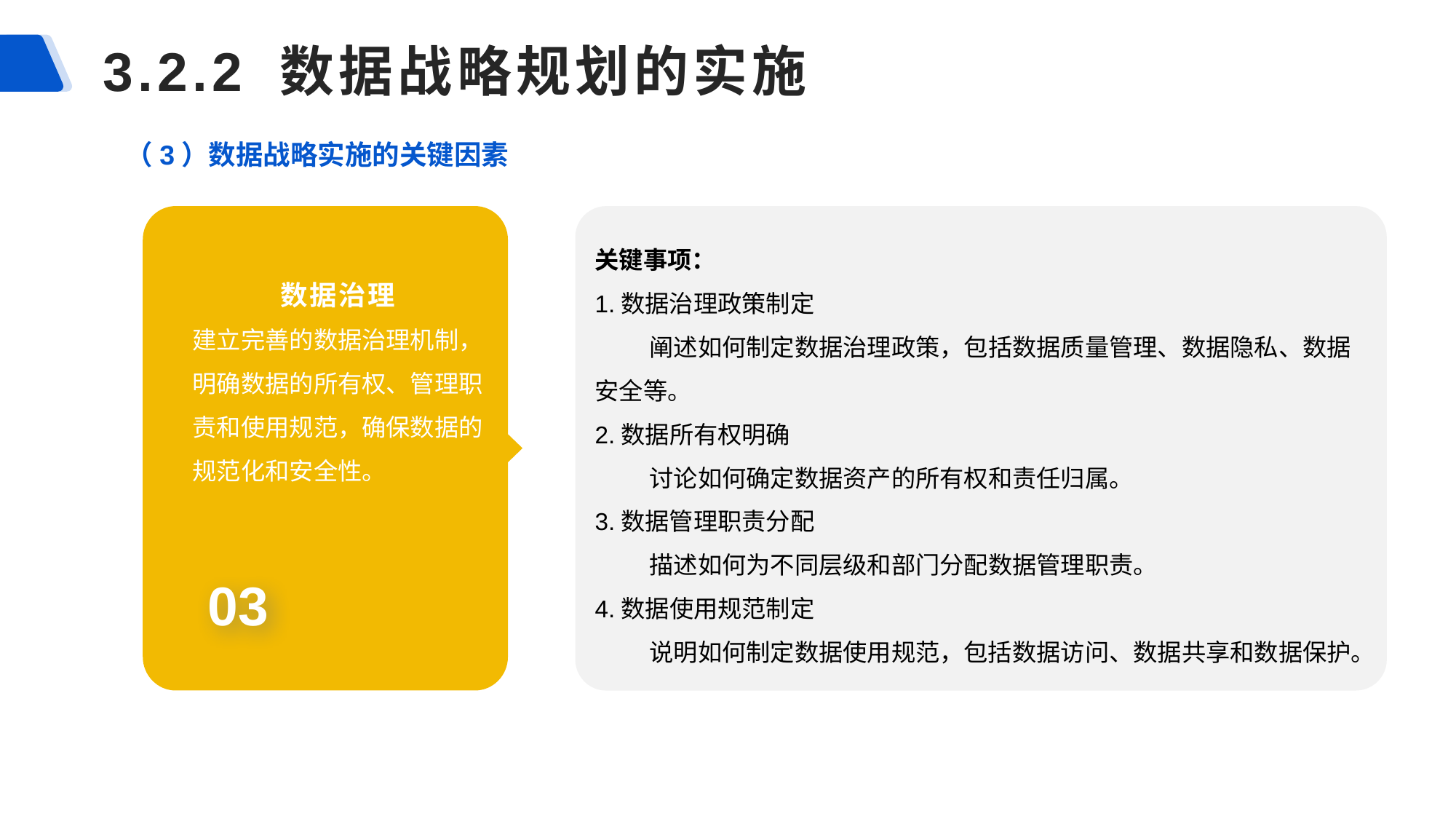

3.2.2 数据战略规划的实施
（3）数据战略实施的关键因素
数据治理
建立完善的数据治理机制，明确数据的所有权、管理职责和使用规范，确保数据的规范化和安全性。
关键事项：
1.数据治理政策制定
阐述如何制定数据治理政策，包括数据质量管理、数据隐私、数据安全等。
2.数据所有权明确
讨论如何确定数据资产的所有权和责任归属。
3.数据管理职责分配
描述如何为不同层级和部门分配数据管理职责。
4.数据使用规范制定
说明如何制定数据使用规范，包括数据访问、数据共享和数据保护。
03